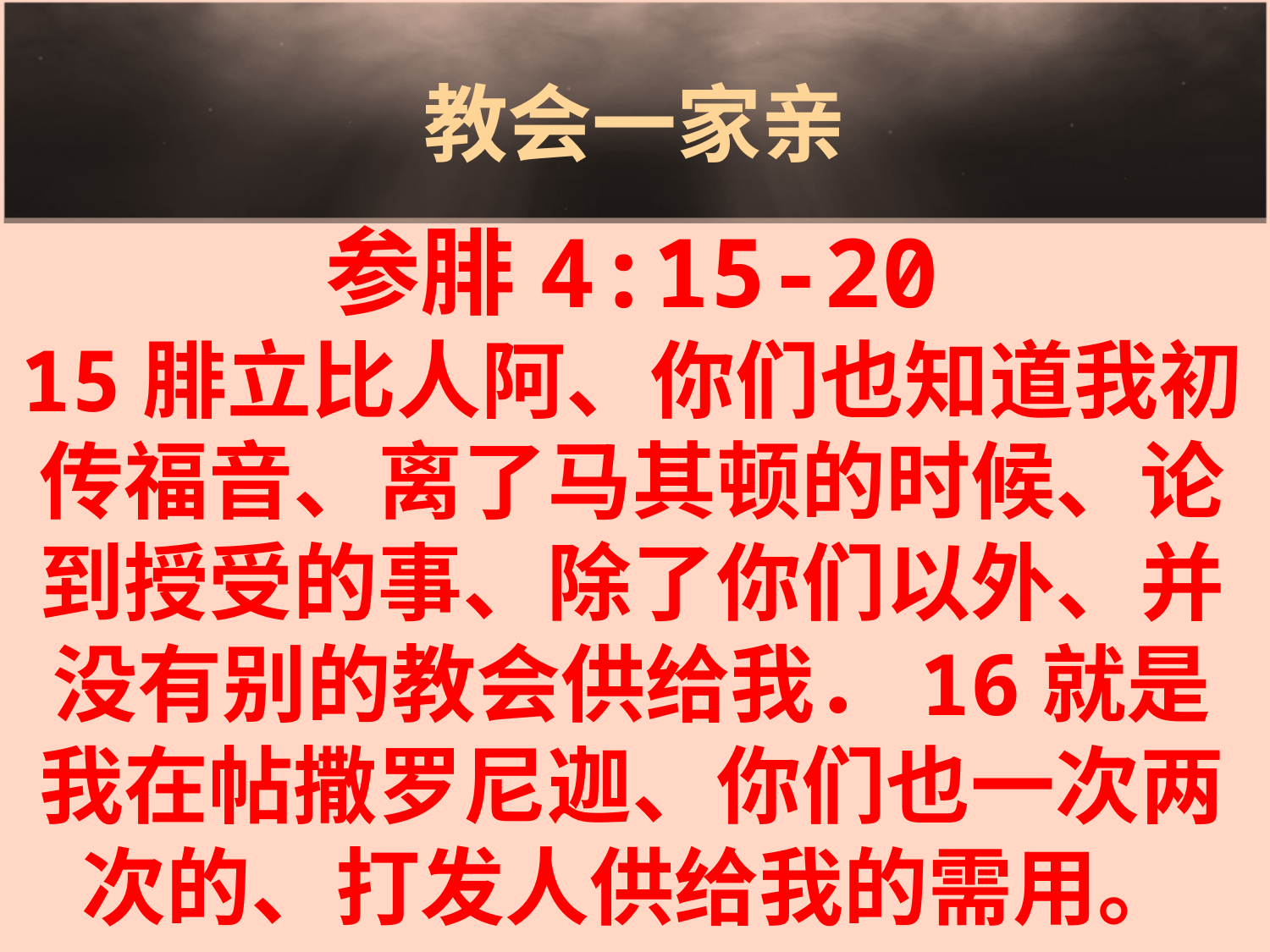

教会一家亲
参腓4:15-20
15腓立比人阿、你们也知道我初传福音、离了马其顿的时候、论到授受的事、除了你们以外、并没有别的教会供给我．16就是我在帖撒罗尼迦、你们也一次两次的、打发人供给我的需用。